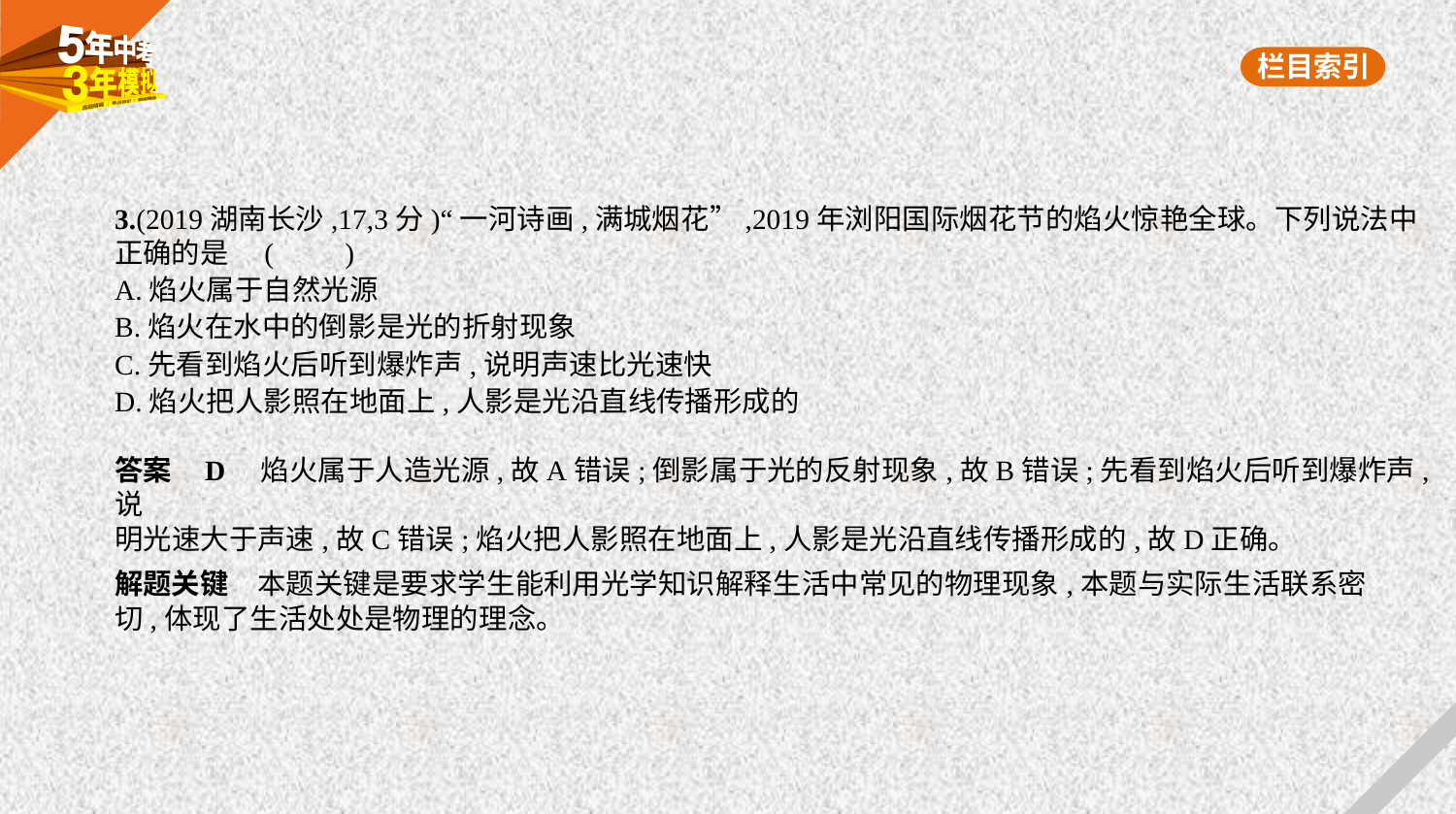

3.(2019湖南长沙,17,3分)“一河诗画,满城烟花”,2019年浏阳国际烟花节的焰火惊艳全球。下列说法中
正确的是 (　　)
A.焰火属于自然光源
B.焰火在水中的倒影是光的折射现象
C.先看到焰火后听到爆炸声,说明声速比光速快
D.焰火把人影照在地面上,人影是光沿直线传播形成的
答案    D　焰火属于人造光源,故A错误;倒影属于光的反射现象,故B错误;先看到焰火后听到爆炸声,说
明光速大于声速,故C错误;焰火把人影照在地面上,人影是光沿直线传播形成的,故D正确。
解题关键　本题关键是要求学生能利用光学知识解释生活中常见的物理现象,本题与实际生活联系密
切,体现了生活处处是物理的理念。